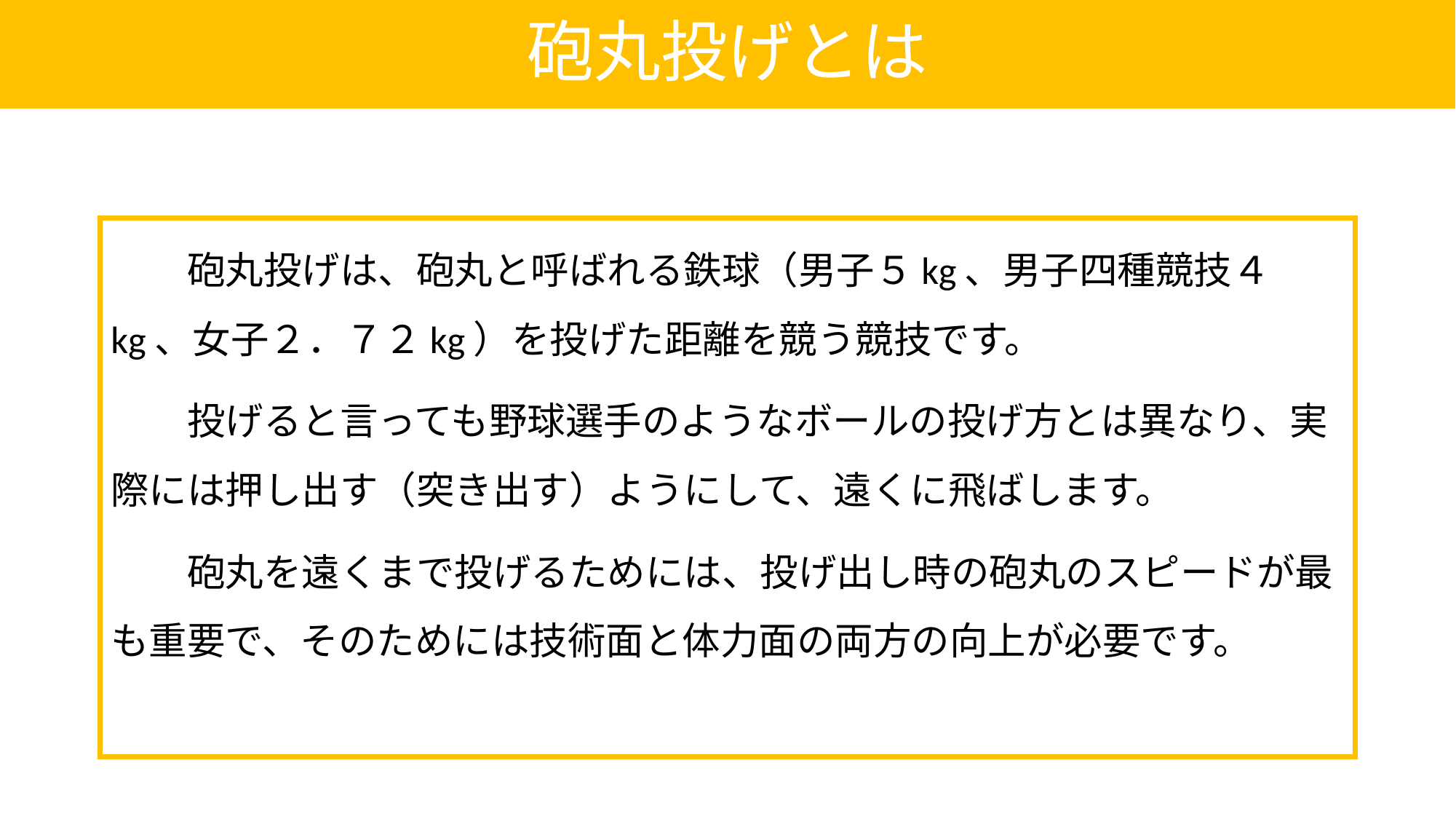

# 砲丸投げとは
　　砲丸投げは、砲丸と呼ばれる鉄球（男子５kg、男子四種競技４kg、女子２．７２kg）を投げた距離を競う競技です。
　　投げると言っても野球選手のようなボールの投げ方とは異なり、実際には押し出す（突き出す）ようにして、遠くに飛ばします。
　　砲丸を遠くまで投げるためには、投げ出し時の砲丸のスピードが最も重要で、そのためには技術面と体力面の両方の向上が必要です。